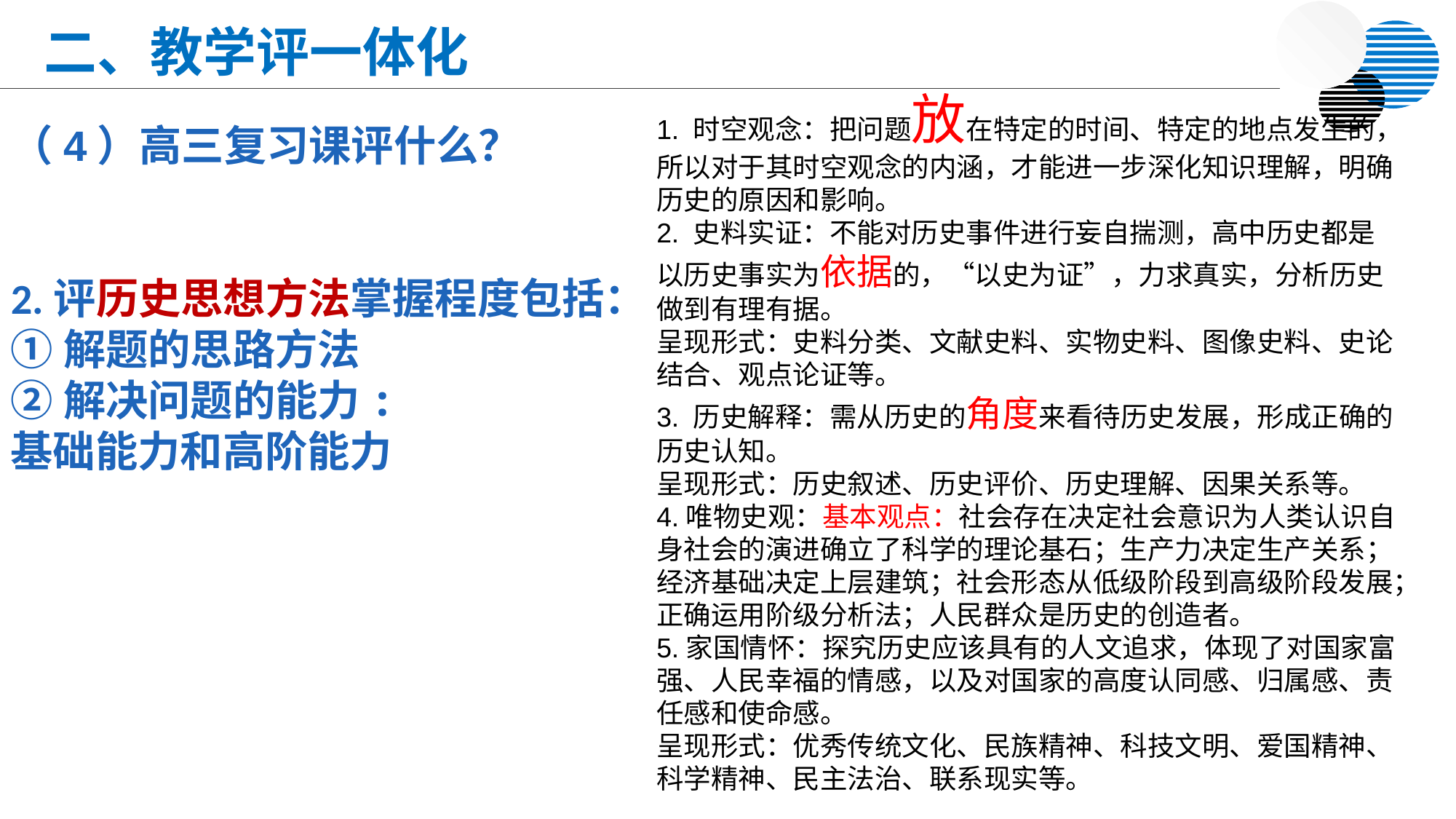

二、教学评一体化
1. 时空观念：把问题放在特定的时间、特定的地点发生的，所以对于其时空观念的内涵，才能进一步深化知识理解，明确历史的原因和影响。
2. 史料实证：不能对历史事件进行妄自揣测，高中历史都是以历史事实为依据的，“以史为证”，力求真实，分析历史做到有理有据。
呈现形式：史料分类、文献史料、实物史料、图像史料、史论结合、观点论证等。
3. 历史解释：需从历史的角度来看待历史发展，形成正确的历史认知。
呈现形式：历史叙述、历史评价、历史理解、因果关系等。
4.唯物史观：基本观点：社会存在决定社会意识为人类认识自身社会的演进确立了科学的理论基石；生产力决定生产关系；经济基础决定上层建筑；社会形态从低级阶段到高级阶段发展；正确运用阶级分析法；人民群众是历史的创造者。
5.家国情怀：探究历史应该具有的人文追求，体现了对国家富强、人民幸福的情感，以及对国家的高度认同感、归属感、责任感和使命感。
呈现形式：优秀传统文化、民族精神、科技文明、爱国精神、科学精神、民主法治、联系现实等。
（4）高三复习课评什么？

2.评历史思想方法掌握程度包括：
①解题的思路方法
②解决问题的能力:
基础能力和高阶能力